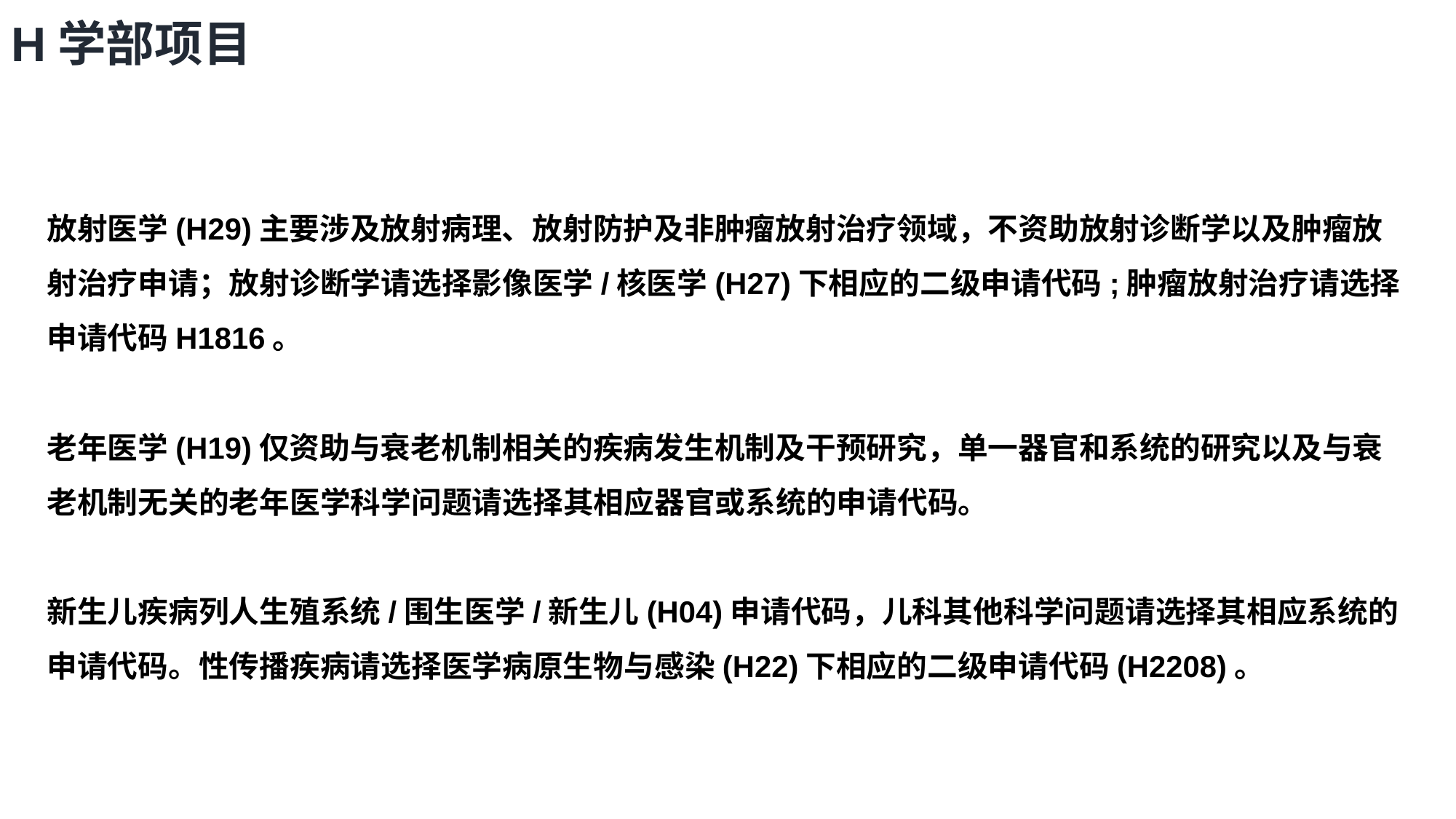

# H学部项目
放射医学(H29)主要涉及放射病理、放射防护及非肿瘤放射治疗领域，不资助放射诊断学以及肿瘤放射治疗申请；放射诊断学请选择影像医学/核医学(H27)下相应的二级申请代码;肿瘤放射治疗请选择申请代码H1816。

老年医学(H19)仅资助与衰老机制相关的疾病发生机制及干预研究，单一器官和系统的研究以及与衰老机制无关的老年医学科学问题请选择其相应器官或系统的申请代码。

新生儿疾病列人生殖系统/围生医学/新生儿(H04)申请代码，儿科其他科学问题请选择其相应系统的申请代码。性传播疾病请选择医学病原生物与感染(H22)下相应的二级申请代码(H2208)。